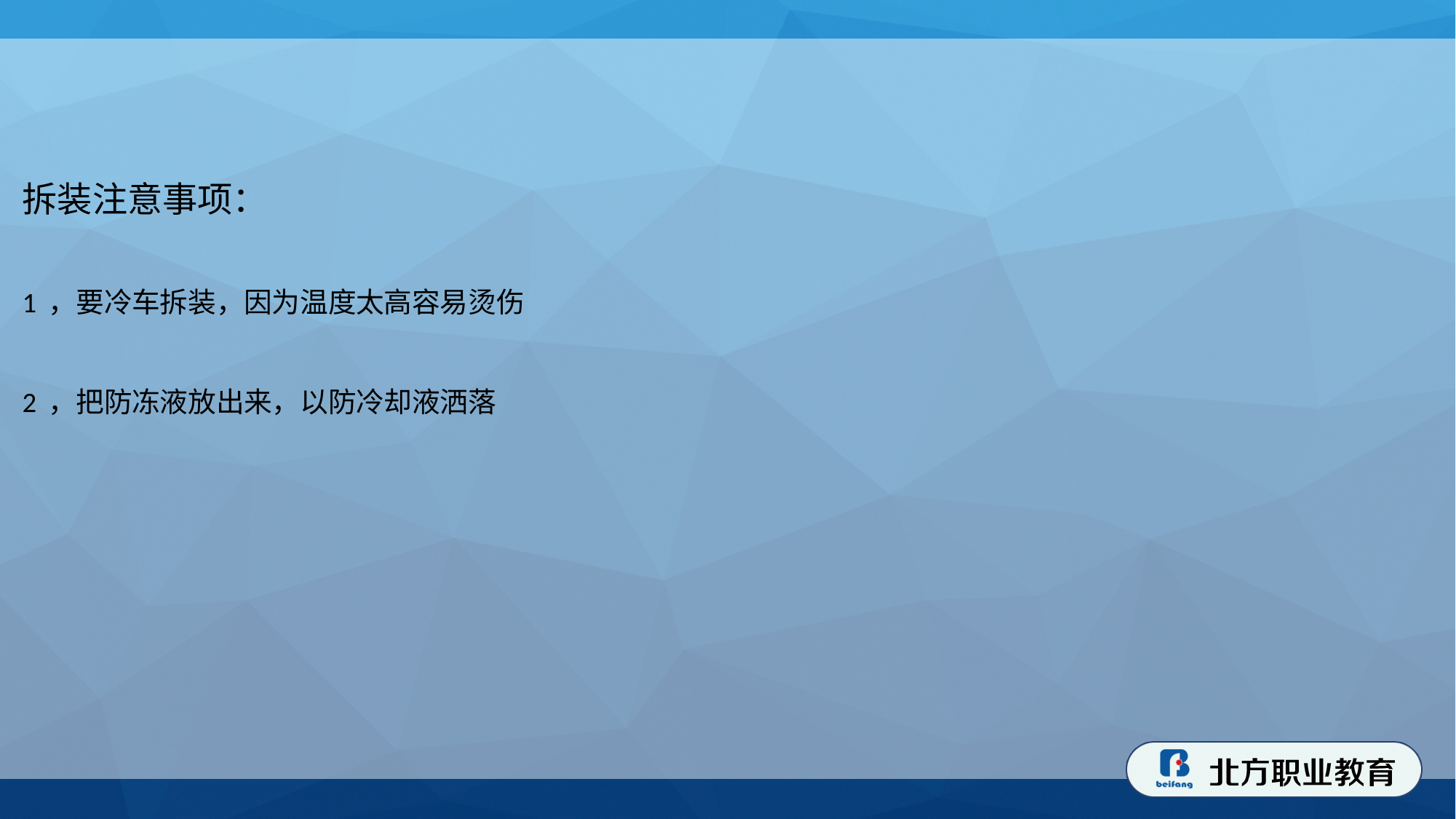

拆装注意事项：
1，要冷车拆装，因为温度太高容易烫伤
2，把防冻液放出来，以防冷却液洒落